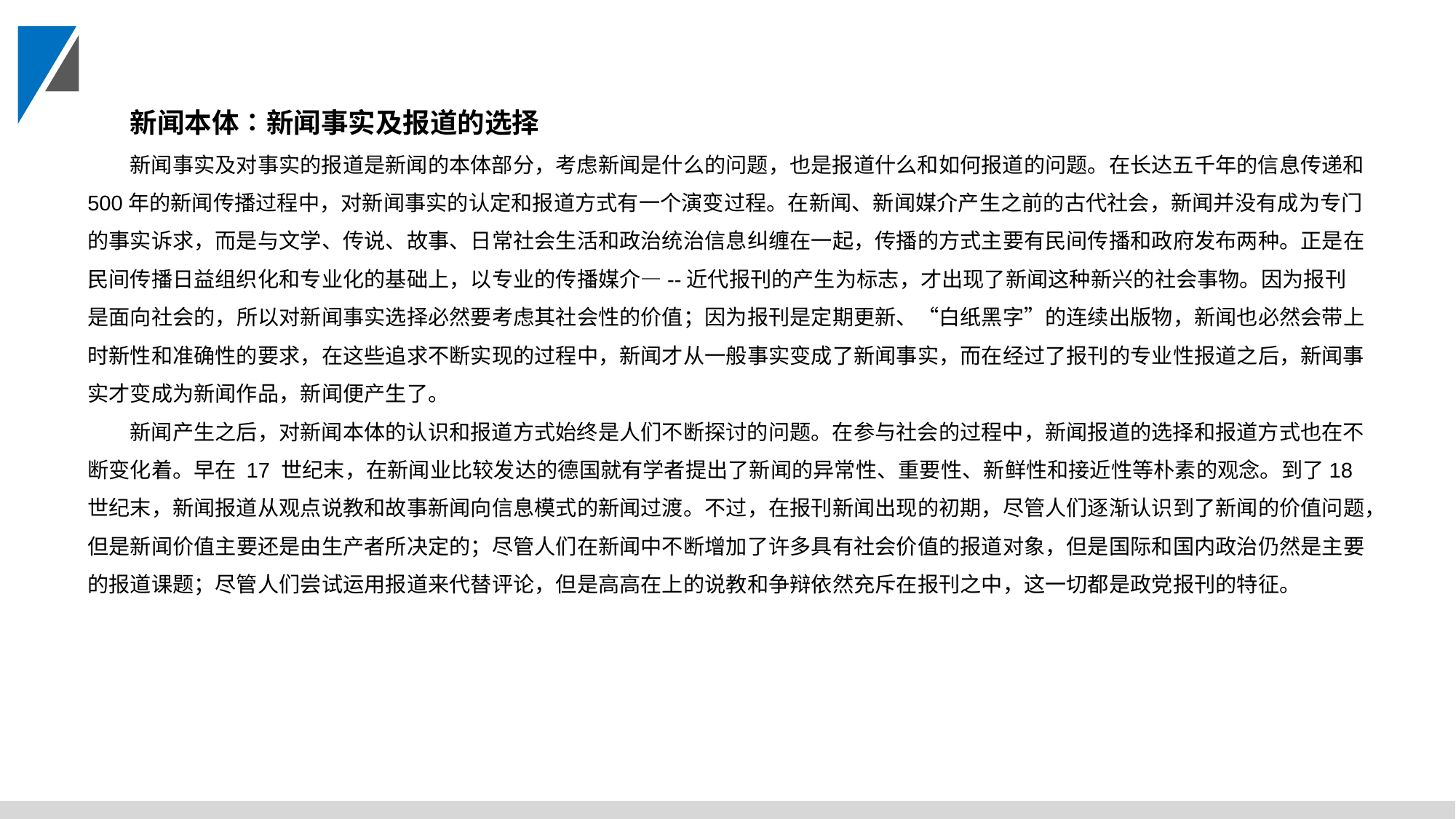

新闻本体∶新闻事实及报道的选择
新闻事实及对事实的报道是新闻的本体部分，考虑新闻是什么的问题，也是报道什么和如何报道的问题。在长达五千年的信息传递和500年的新闻传播过程中，对新闻事实的认定和报道方式有一个演变过程。在新闻、新闻媒介产生之前的古代社会，新闻并没有成为专门的事实诉求，而是与文学、传说、故事、日常社会生活和政治统治信息纠缠在一起，传播的方式主要有民间传播和政府发布两种。正是在民间传播日益组织化和专业化的基础上，以专业的传播媒介—--近代报刊的产生为标志，才出现了新闻这种新兴的社会事物。因为报刊是面向社会的，所以对新闻事实选择必然要考虑其社会性的价值；因为报刊是定期更新、“白纸黑字”的连续出版物，新闻也必然会带上时新性和准确性的要求，在这些追求不断实现的过程中，新闻才从一般事实变成了新闻事实，而在经过了报刊的专业性报道之后，新闻事实才变成为新闻作品，新闻便产生了。
新闻产生之后，对新闻本体的认识和报道方式始终是人们不断探讨的问题。在参与社会的过程中，新闻报道的选择和报道方式也在不断变化着。早在 17 世纪末，在新闻业比较发达的德国就有学者提出了新闻的异常性、重要性、新鲜性和接近性等朴素的观念。到了18 世纪末，新闻报道从观点说教和故事新闻向信息模式的新闻过渡。不过，在报刊新闻出现的初期，尽管人们逐渐认识到了新闻的价值问题，但是新闻价值主要还是由生产者所决定的；尽管人们在新闻中不断增加了许多具有社会价值的报道对象，但是国际和国内政治仍然是主要的报道课题；尽管人们尝试运用报道来代替评论，但是高高在上的说教和争辩依然充斥在报刊之中，这一切都是政党报刊的特征。